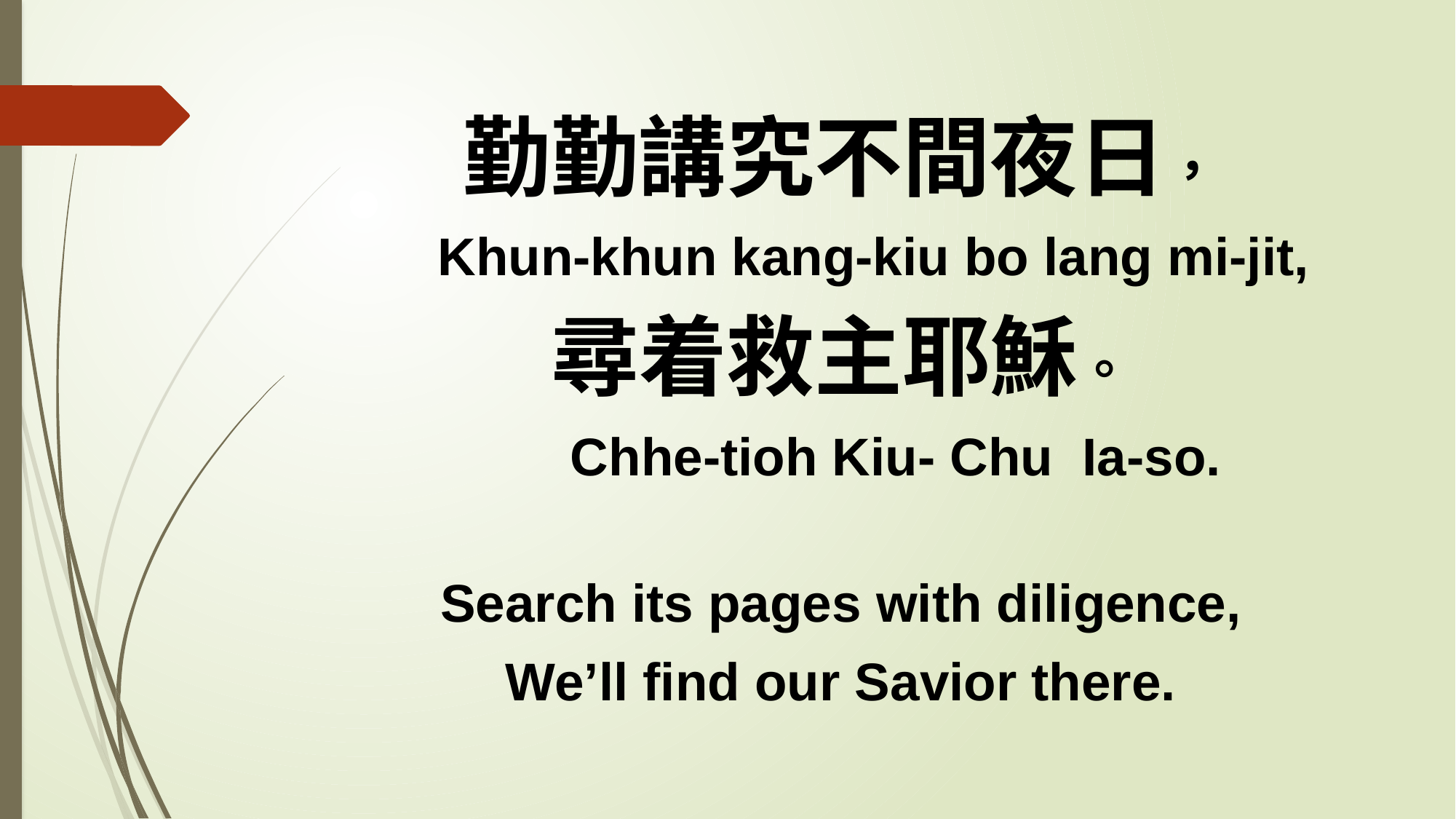

勤勤講究不間夜日，
        Khun-khun kang-kiu bo lang mi-jit,
尋着救主耶穌。
                 Chhe-tioh Kiu- Chu  Ia-so.

Search its pages with diligence,
We’ll find our Savior there.